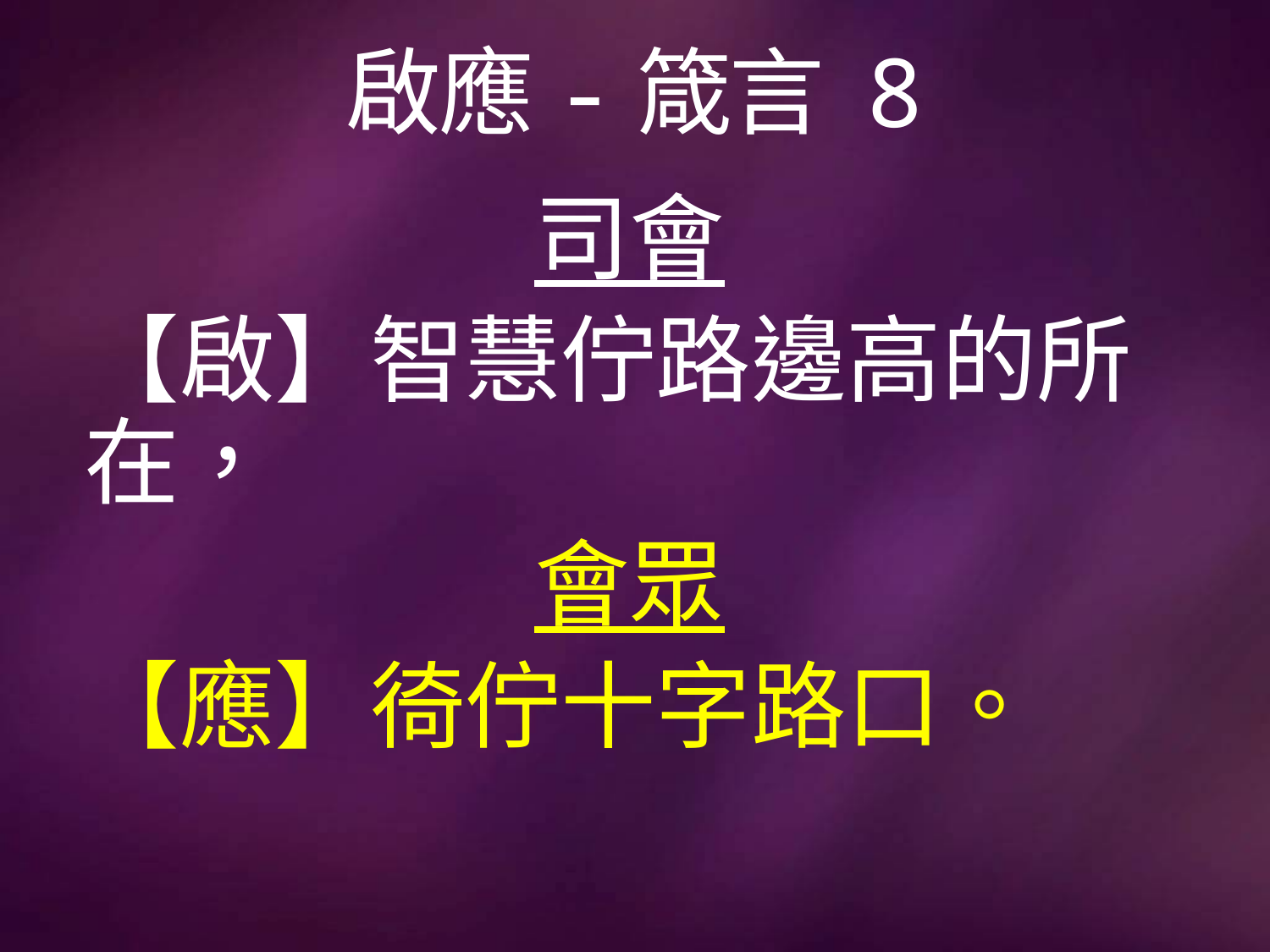

# 啟應-箴言 8
司會
【啟】智慧佇路邊高的所在，
會眾
【應】徛佇十字路口。